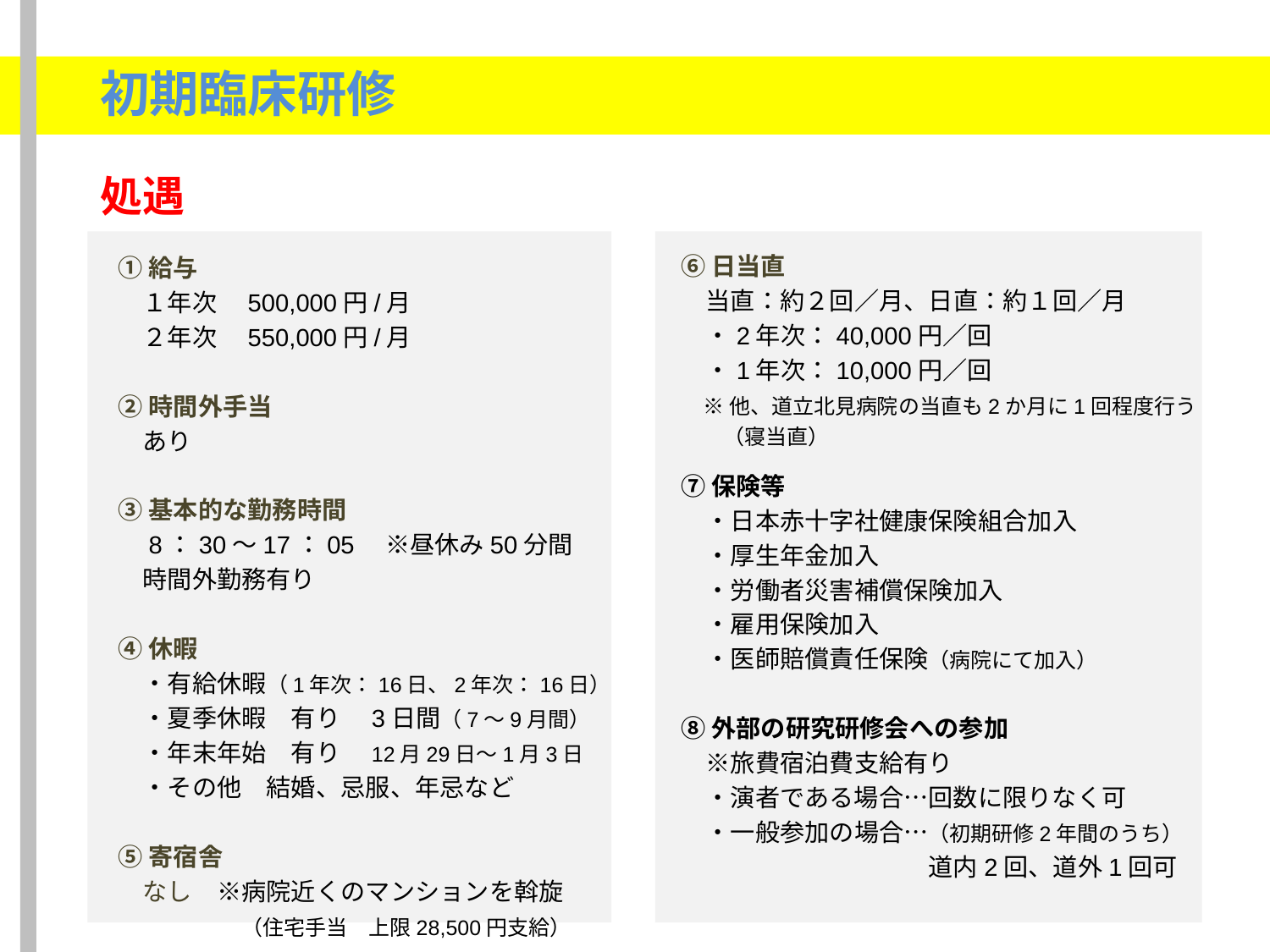

初期臨床研修

処遇

⑥日当直
　当直：約２回／月、日直：約１回／月
　・2年次：40,000円／回
　・1年次：10,000円／回
    ※他、道立北見病院の当直も2か月に1回程度行う
　　（寝当直）

⑦保険等
　・日本赤十字社健康保険組合加入
　・厚生年金加入
　・労働者災害補償保険加入
　・雇用保険加入
　・医師賠償責任保険（病院にて加入）

⑧外部の研究研修会への参加
　※旅費宿泊費支給有り
　・演者である場合…回数に限りなく可
　・一般参加の場合…（初期研修2年間のうち）
　　　　　　　　　　道内2回、道外1回可

①給与
　１年次　500,000円/月
　２年次　550,000円/月

②時間外手当
　あり

③基本的な勤務時間
　8：30～17：05　※昼休み50分間
　時間外勤務有り

④休暇
　・有給休暇（1年次：16日、2年次：16日）
　・夏季休暇　有り　3日間（7～9月間）
　・年末年始　有り　12月29日～1月3日
　・その他　結婚、忌服、年忌など

⑤寄宿舎
　なし　※病院近くのマンションを斡旋
　　　　　（住宅手当　上限28,500円支給）